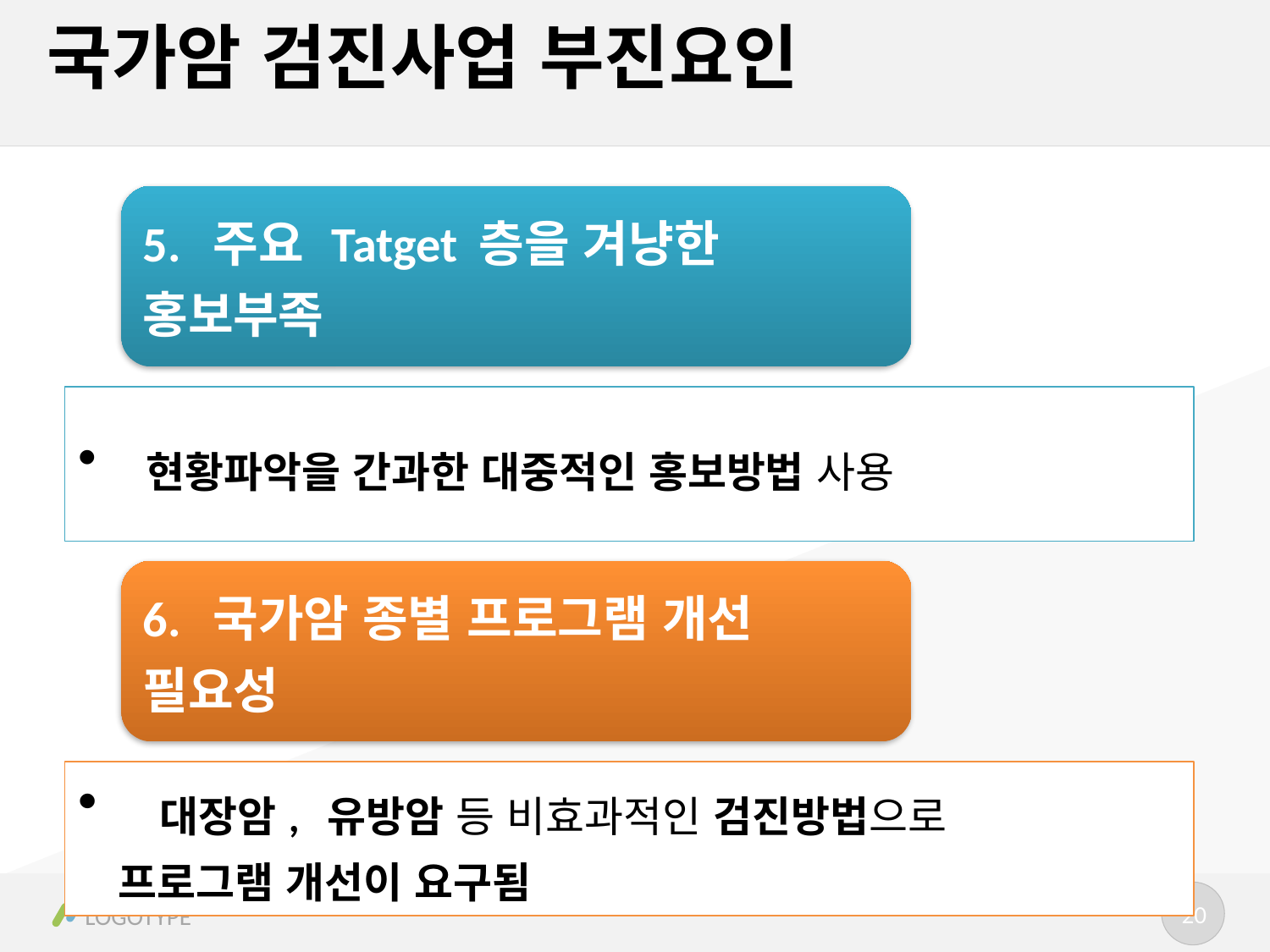

# 국가암 검진사업 부진요인
5.  주요 Tatget 층을 겨냥한 홍보부족
 현황파악을 간과한 대중적인 홍보방법 사용
6.  국가암 종별 프로그램 개선 필요성
  대장암,  유방암 등 비효과적인 검진방법으로                 프로그램 개선이 요구됨